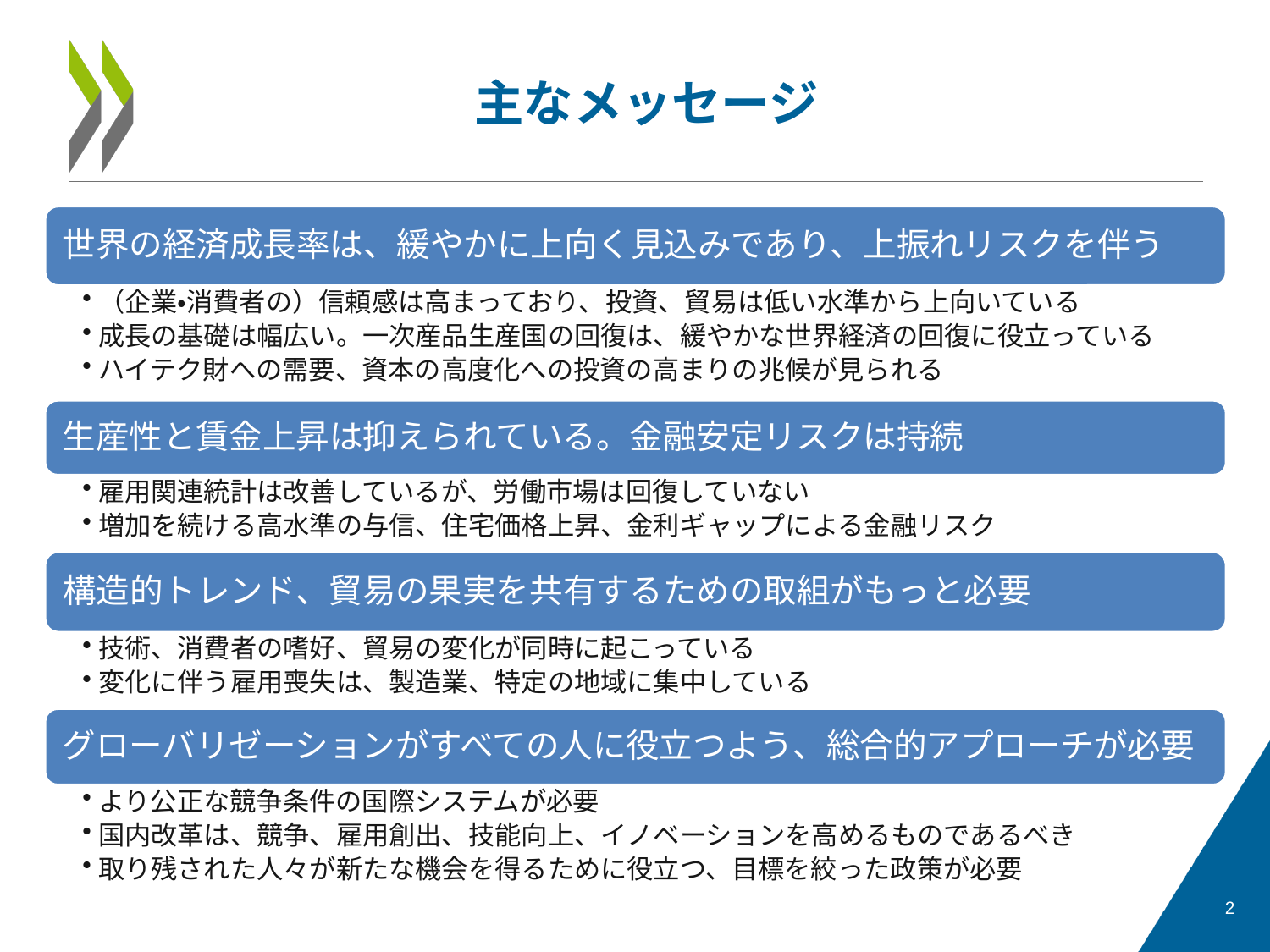

主なメッセージ
世界の経済成長率は、緩やかに上向く見込みであり、上振れリスクを伴う
（企業・消費者の）信頼感は高まっており、投資、貿易は低い水準から上向いている
成長の基礎は幅広い。一次産品生産国の回復は、緩やかな世界経済の回復に役立っている
ハイテク財への需要、資本の高度化への投資の高まりの兆候が見られる
生産性と賃金上昇は抑えられている。金融安定リスクは持続
雇用関連統計は改善しているが、労働市場は回復していない
増加を続ける高水準の与信、住宅価格上昇、金利ギャップによる金融リスク
構造的トレンド、貿易の果実を共有するための取組がもっと必要
技術、消費者の嗜好、貿易の変化が同時に起こっている
変化に伴う雇用喪失は、製造業、特定の地域に集中している
グローバリゼーションがすべての人に役立つよう、総合的アプローチが必要
より公正な競争条件の国際システムが必要
国内改革は、競争、雇用創出、技能向上、イノベーションを高めるものであるべき
取り残された人々が新たな機会を得るために役立つ、目標を絞った政策が必要
2